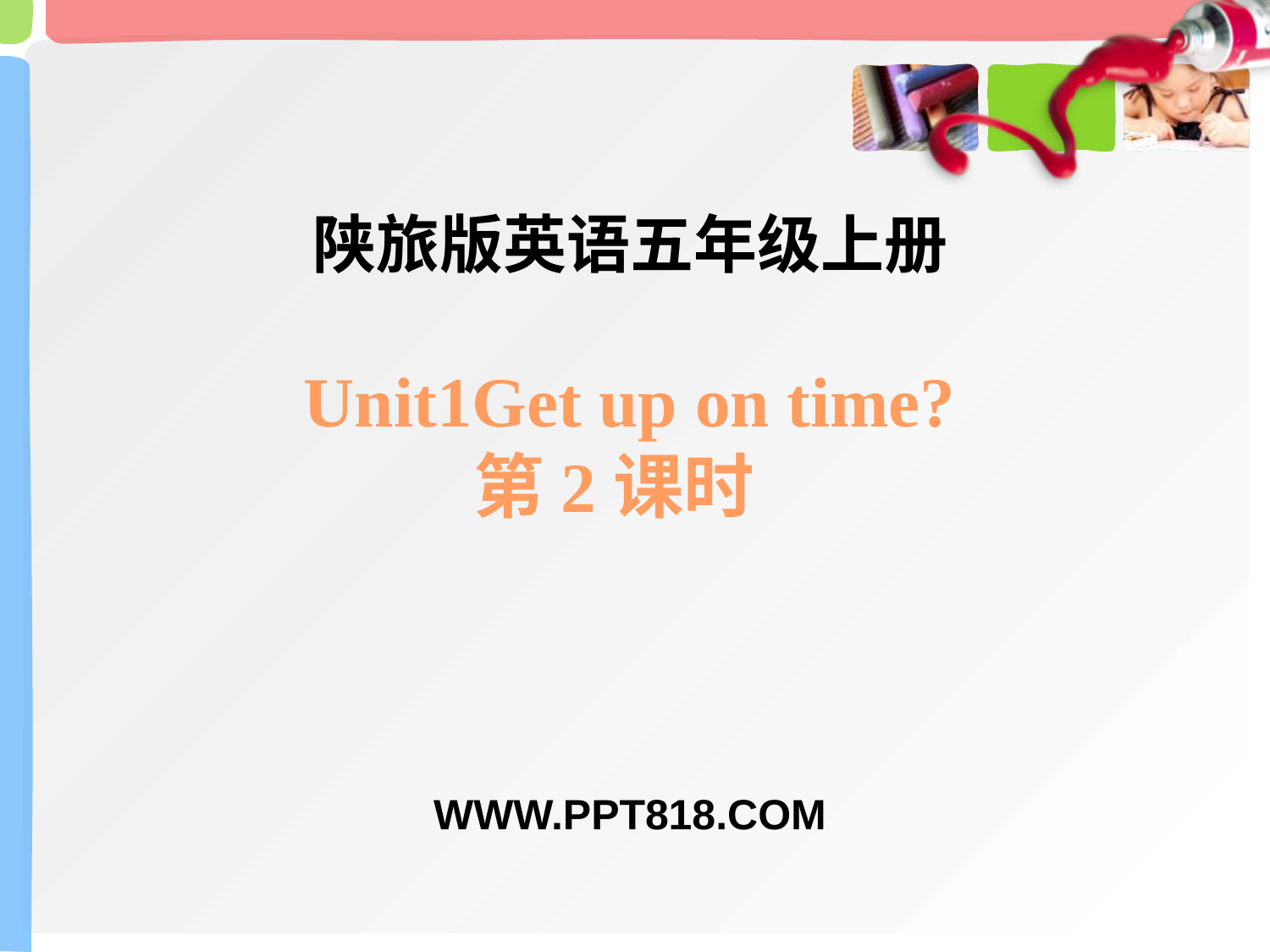

陕旅版英语五年级上册

Unit1Get up on time?
第2课时
WWW.PPT818.COM